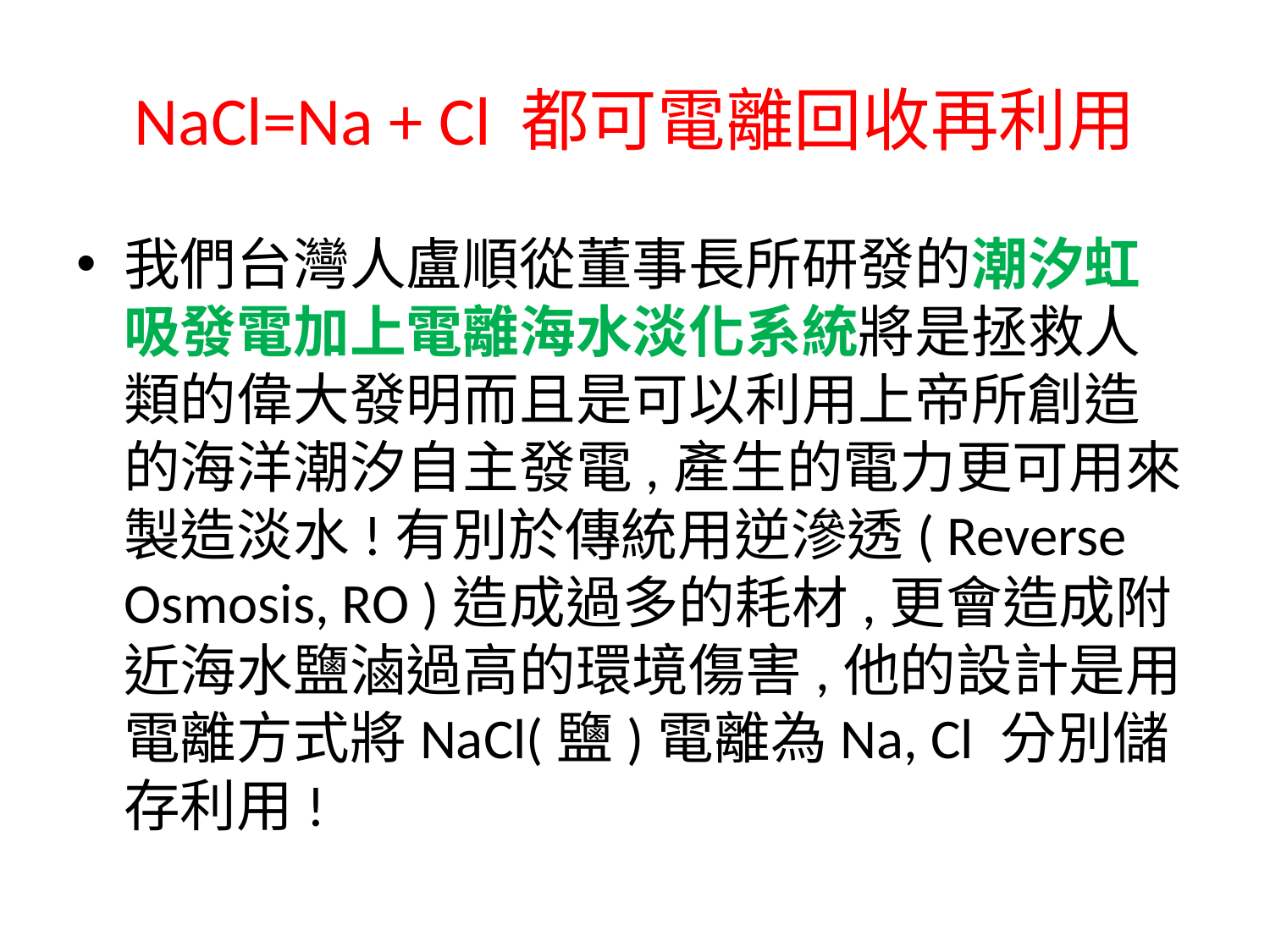

# NaCl=Na + Cl 都可電離回收再利用
我們台灣人盧順從董事長所研發的潮汐虹吸發電加上電離海水淡化系統將是拯救人類的偉大發明而且是可以利用上帝所創造的海洋潮汐自主發電,產生的電力更可用來製造淡水!有別於傳統用逆滲透( Reverse Osmosis, RO )造成過多的耗材,更會造成附近海水鹽滷過高的環境傷害,他的設計是用電離方式將NaCl(鹽)電離為Na, Cl 分別儲存利用!